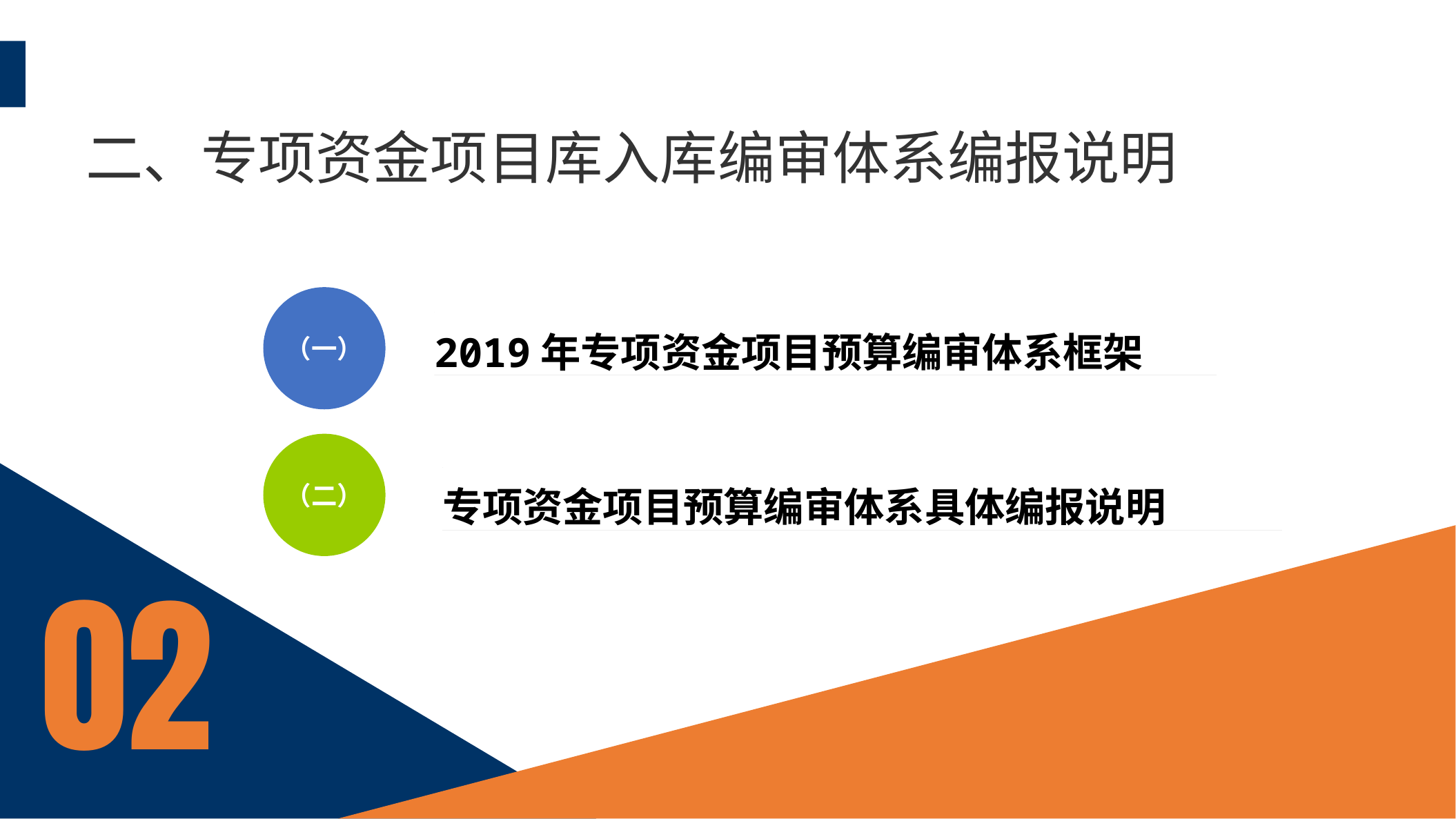

# 二、专项资金项目库入库编审体系编报说明
（一）
2019年专项资金项目预算编审体系框架
（二）

专项资金项目预算编审体系具体编报说明

02